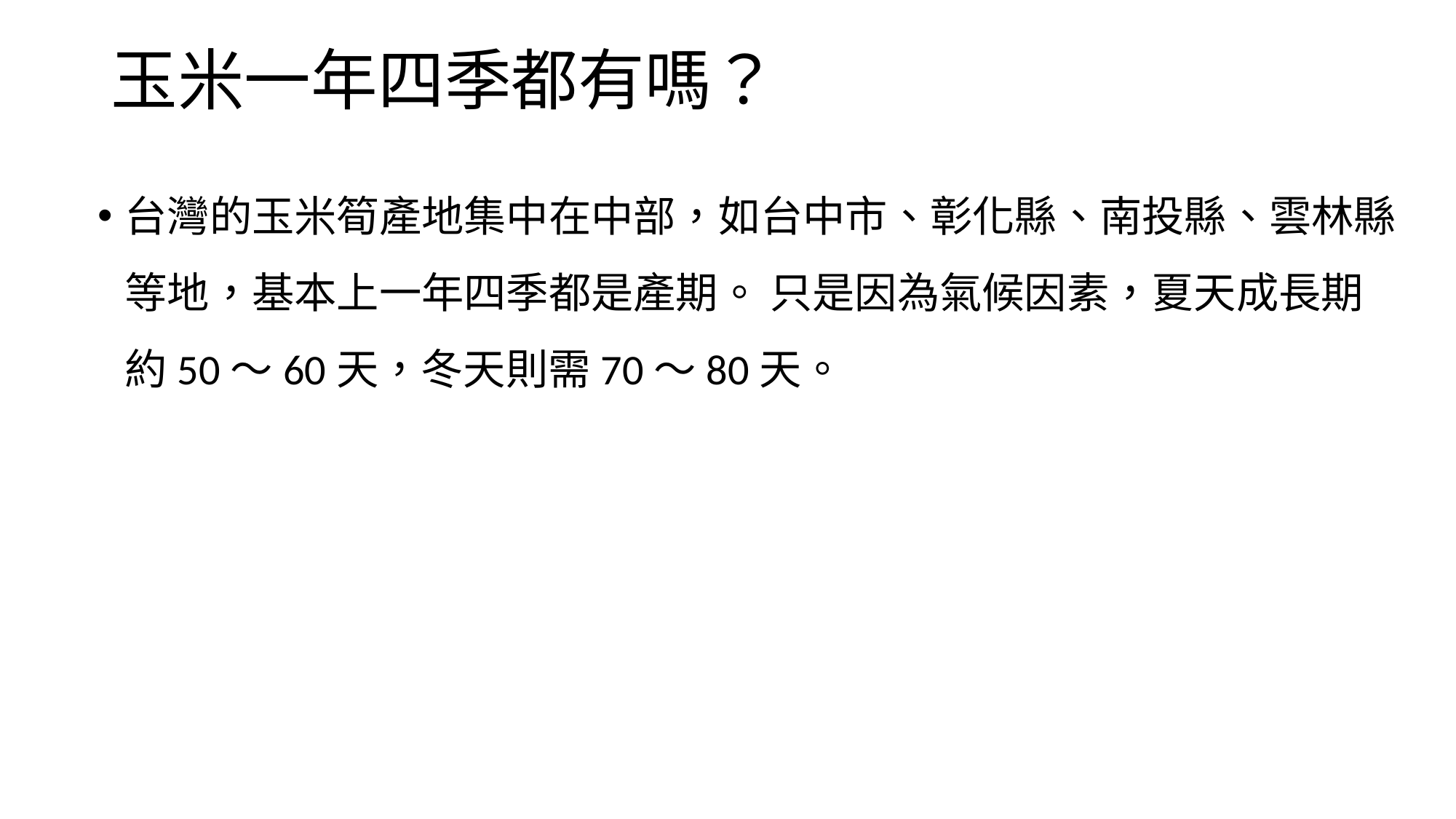

# 玉米一年四季都有嗎？
台灣的玉米筍產地集中在中部，如台中市、彰化縣、南投縣、雲林縣等地，基本上一年四季都是產期。 只是因為氣候因素，夏天成長期約50～60天，冬天則需70～80天。